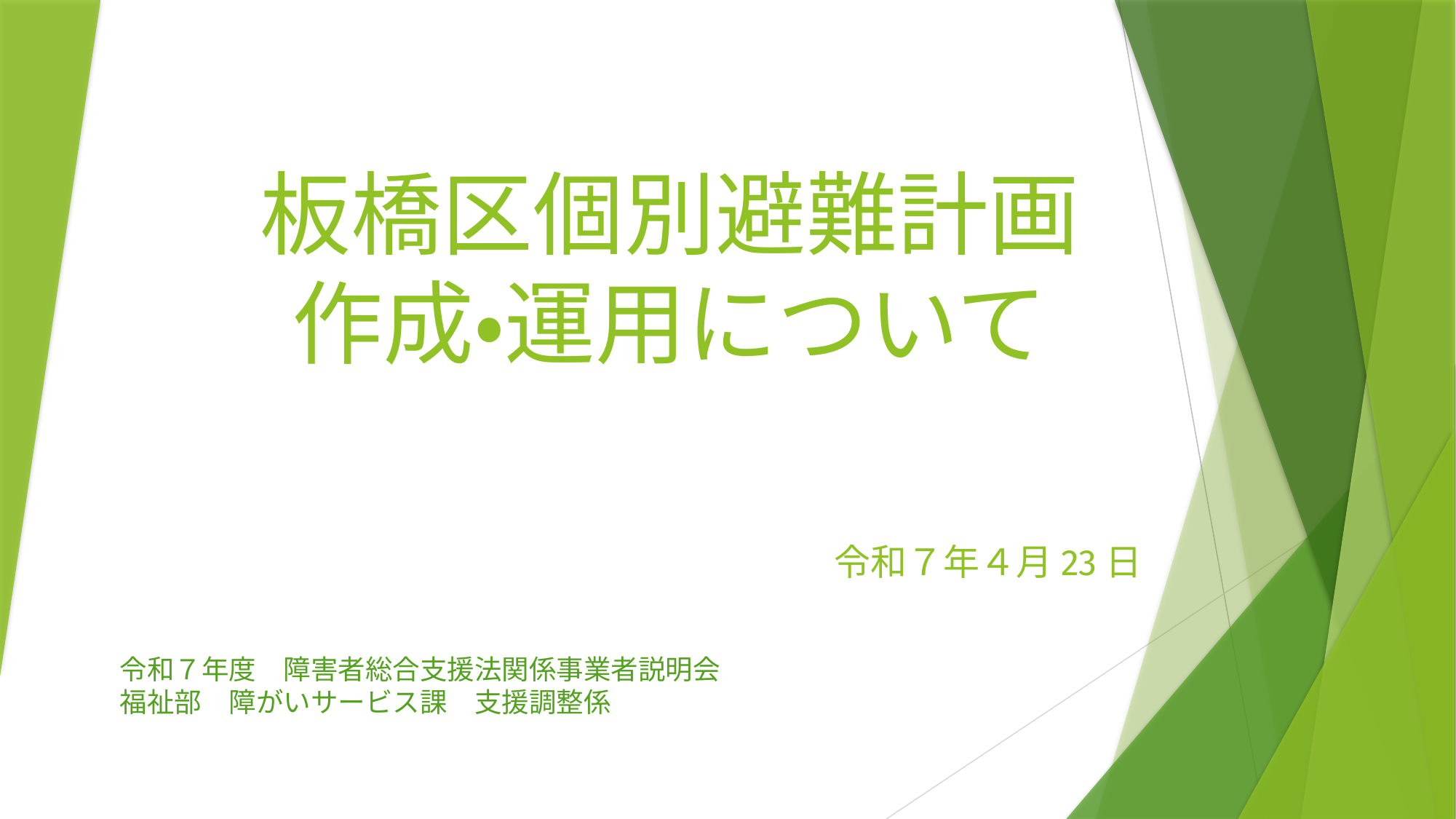

# 板橋区個別避難計画 作成・運用について 　　　　　　　令和７年４月23日

令和７年度　障害者総合支援法関係事業者説明会
福祉部　障がいサービス課　支援調整係